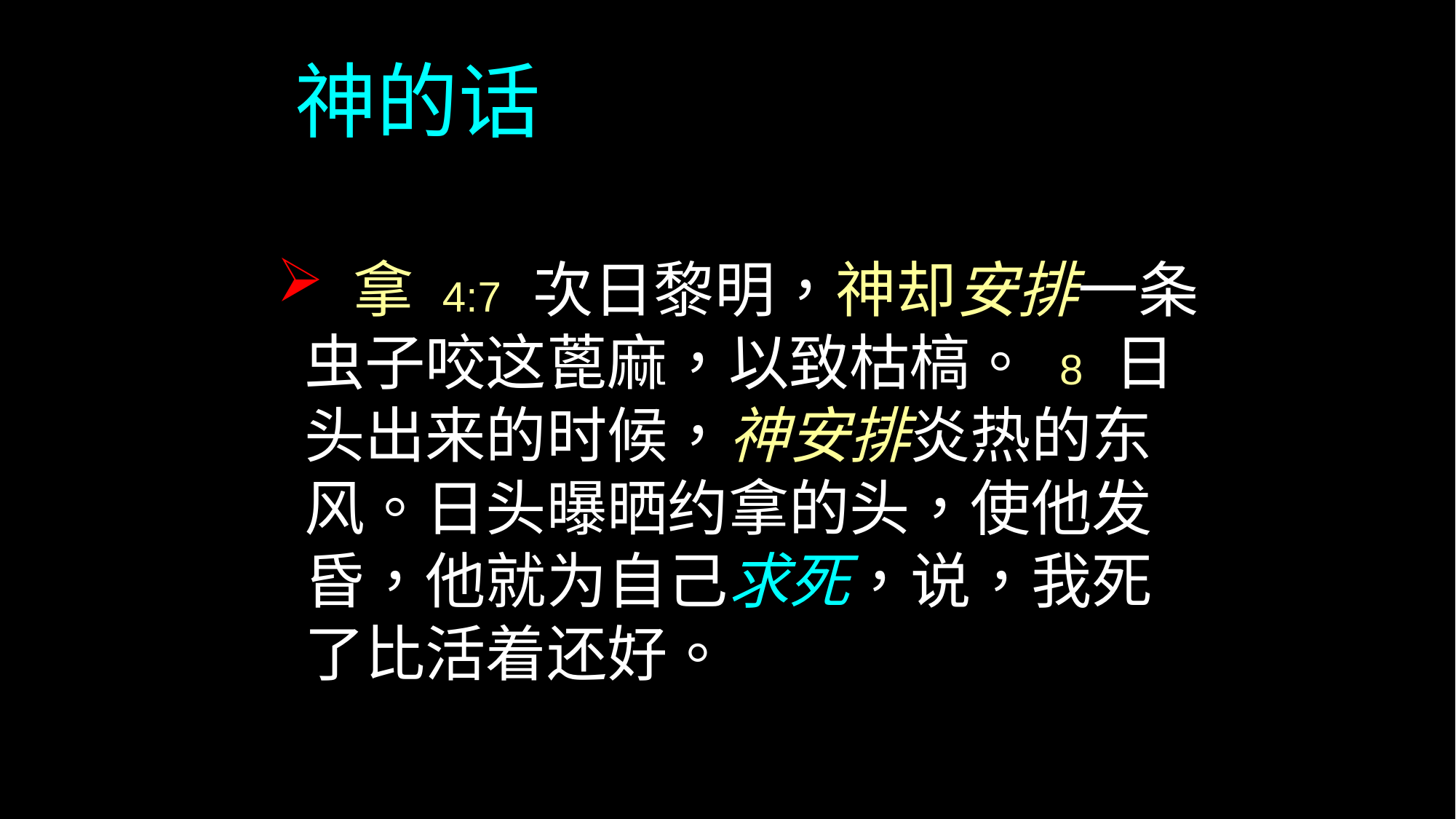

# 神的话

 拿 4:7 次日黎明，神却安排一条虫子咬这蓖麻，以致枯槁。 8 日头出来的时候，神安排炎热的东风。日头曝晒约拿的头，使他发昏，他就为自己求死，说，我死了比活着还好。